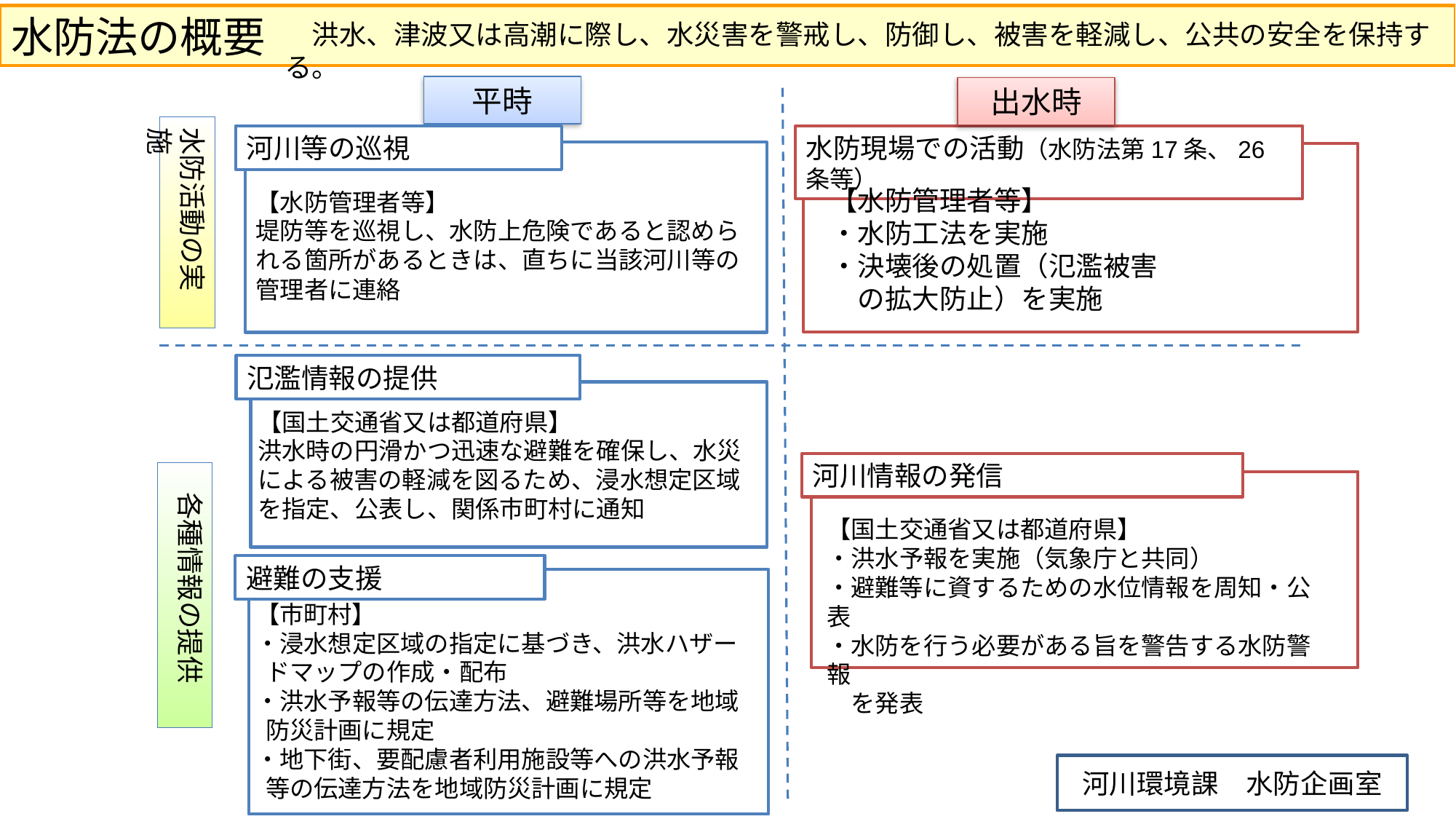

# 水防法の概要
　洪水、津波又は高潮に際し、水災害を警戒し、防御し、被害を軽減し、公共の安全を保持する。
平時
出水時
水防活動の実施
河川等の巡視
水防現場での活動（水防法第17条、26条等）

【水防管理者等】
・水防工法を実施
・決壊後の処置（氾濫被害
　の拡大防止）を実施
【水防管理者等】
堤防等を巡視し、水防上危険であると認められる箇所があるときは、直ちに当該河川等の管理者に連絡
氾濫情報の提供

【国土交通省又は都道府県】
洪水時の円滑かつ迅速な避難を確保し、水災による被害の軽減を図るため、浸水想定区域を指定、公表し、関係市町村に通知
河川情報の発信
  各種情報の提供

【国土交通省又は都道府県】
・洪水予報を実施（気象庁と共同）
・避難等に資するための水位情報を周知・公表
・水防を行う必要がある旨を警告する水防警報
　を発表
避難の支援

【市町村】
・浸水想定区域の指定に基づき、洪水ハザードマップの作成・配布
・洪水予報等の伝達方法、避難場所等を地域防災計画に規定
・地下街、要配慮者利用施設等への洪水予報等の伝達方法を地域防災計画に規定
河川環境課　水防企画室
平時